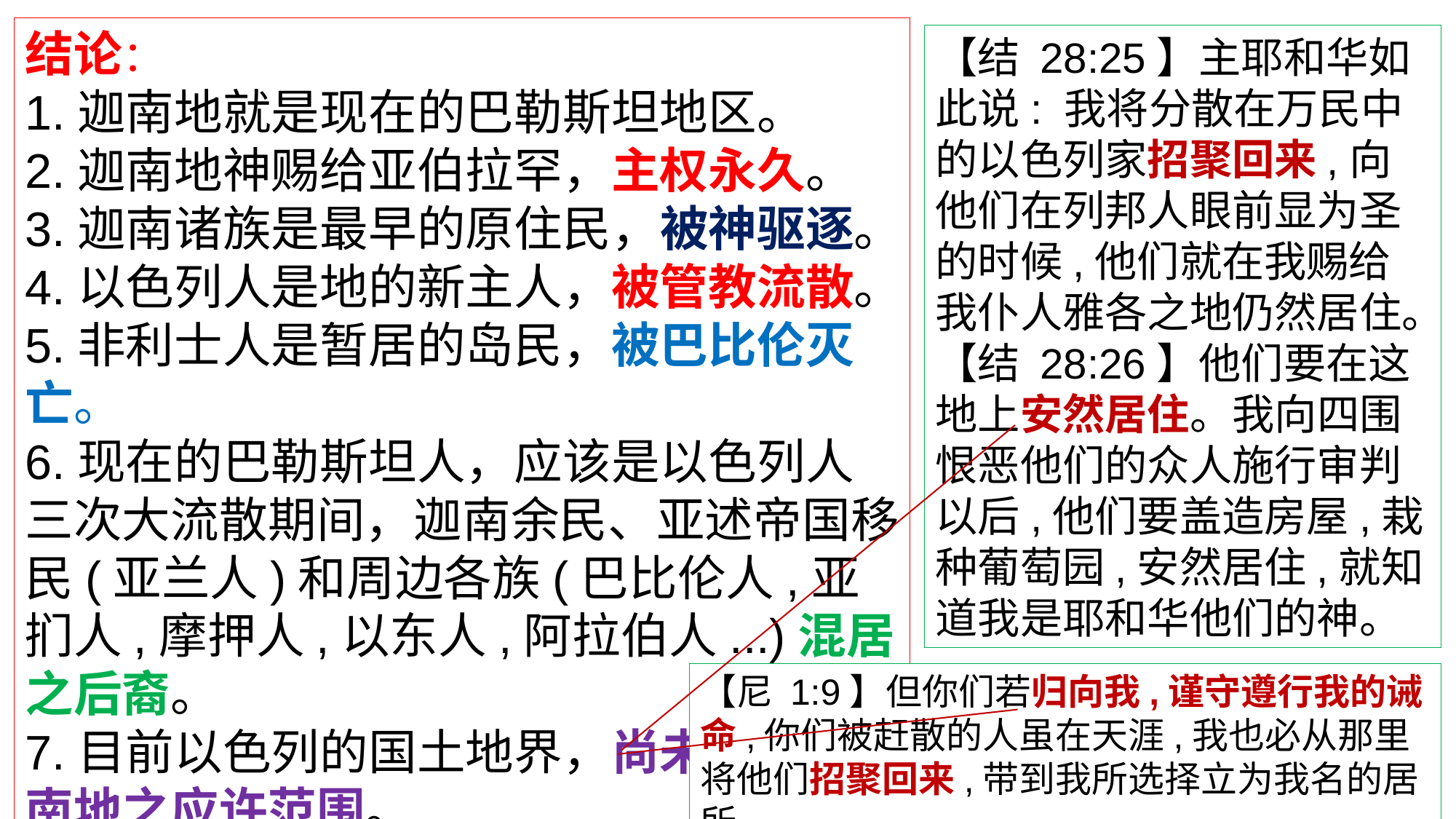

结论：
1.迦南地就是现在的巴勒斯坦地区。
2.迦南地神赐给亚伯拉罕，主权永久。
3.迦南诸族是最早的原住民，被神驱逐。
4.以色列人是地的新主人，被管教流散。
5.非利士人是暂居的岛民，被巴比伦灭亡。
6.现在的巴勒斯坦人，应该是以色列人三次大流散期间，迦南余民、亚述帝国移民(亚兰人)和周边各族(巴比伦人,亚扪人,摩押人,以东人,阿拉伯人...)混居之后裔。
7.目前以色列的国土地界，尚未达到迦南地之应许范围。
8.神招聚回归，是有条件的。
【结 28:25】主耶和华如此说: 我将分散在万民中的以色列家招聚回来,向他们在列邦人眼前显为圣的时候,他们就在我赐给我仆人雅各之地仍然居住。
【结 28:26】他们要在这地上安然居住。我向四围恨恶他们的众人施行审判以后,他们要盖造房屋,栽种葡萄园,安然居住,就知道我是耶和华他们的神。
【尼 1:9】但你们若归向我,谨守遵行我的诫命,你们被赶散的人虽在天涯,我也必从那里将他们招聚回来,带到我所选择立为我名的居所。